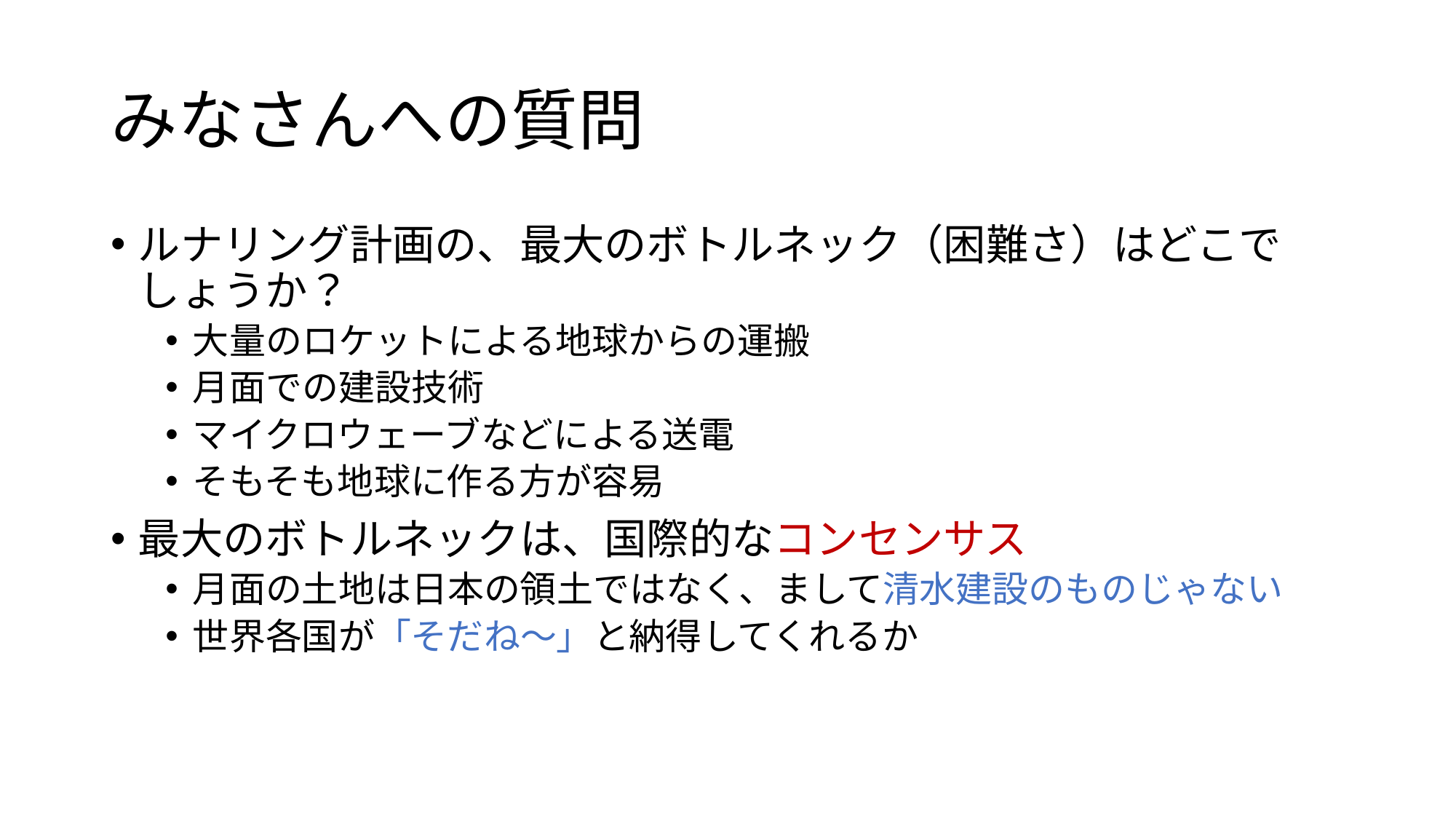

# みなさんへの質問
ルナリング計画の、最大のボトルネック（困難さ）はどこでしょうか？
大量のロケットによる地球からの運搬
月面での建設技術
マイクロウェーブなどによる送電
そもそも地球に作る方が容易
最大のボトルネックは、国際的なコンセンサス
月面の土地は日本の領土ではなく、まして清水建設のものじゃない
世界各国が「そだね～」と納得してくれるか